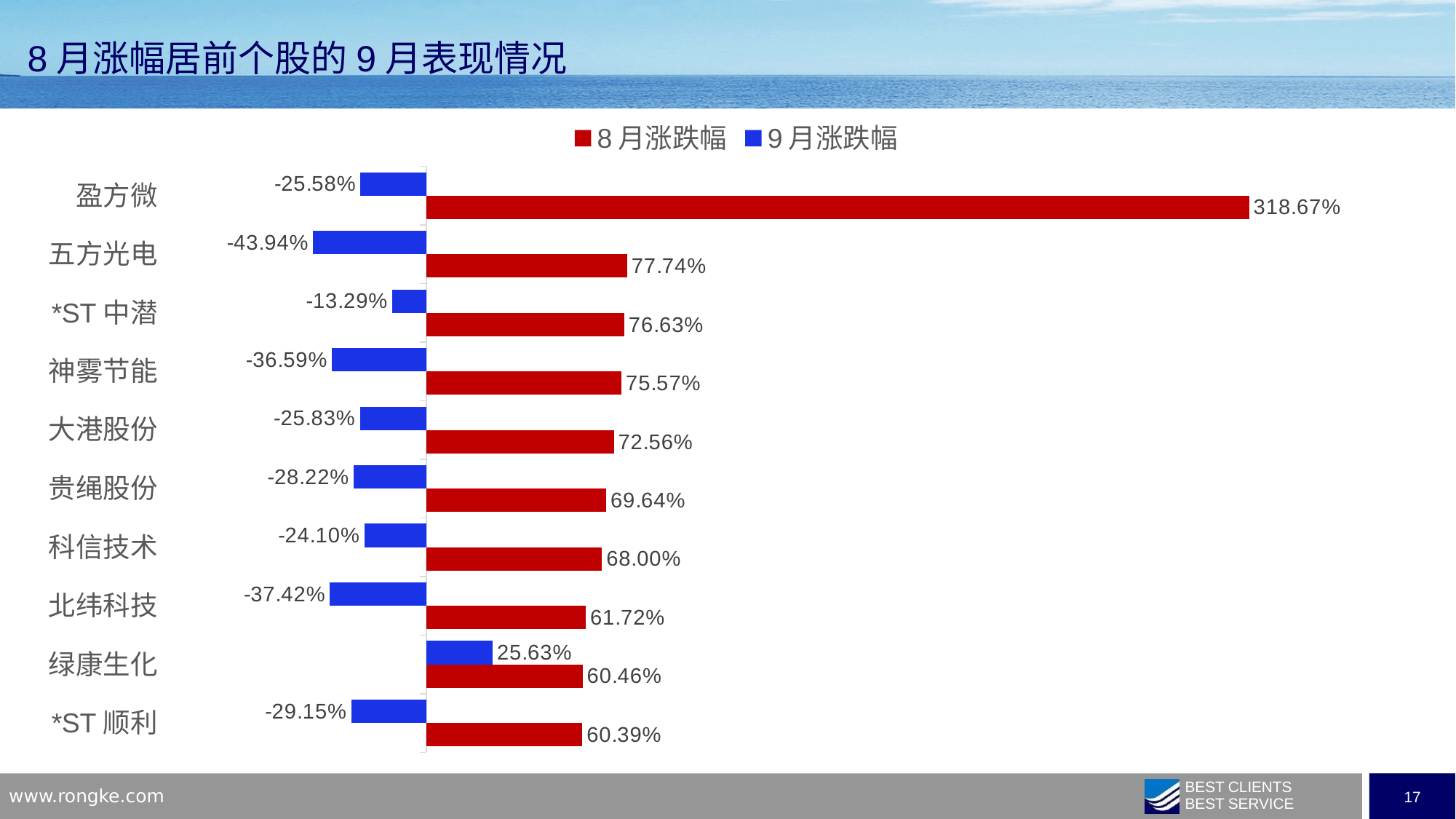

8月涨幅居前个股的9月表现情况

### Chart

| Category | 9月涨跌幅 | 8月涨跌幅 |
|---|---|---|
| 盈方微 | -0.255839 | 3.186667 |
| 五方光电 | -0.43944099999999997 | 0.7773690000000001 |
| *ST中潜 | -0.132911 | 0.76626 |
| 神雾节能 | -0.365854 | 0.755668 |
| 大港股份 | -0.25827 | 0.7255759999999999 |
| 贵绳股份 | -0.282241 | 0.696354 |
| 科信技术 | -0.24095199999999997 | 0.68 |
| 北纬科技 | -0.374226 | 0.617234 |
| 绿康生化 | 0.256296 | 0.604596 |
| *ST顺利 | -0.291498 | 0.603896 |